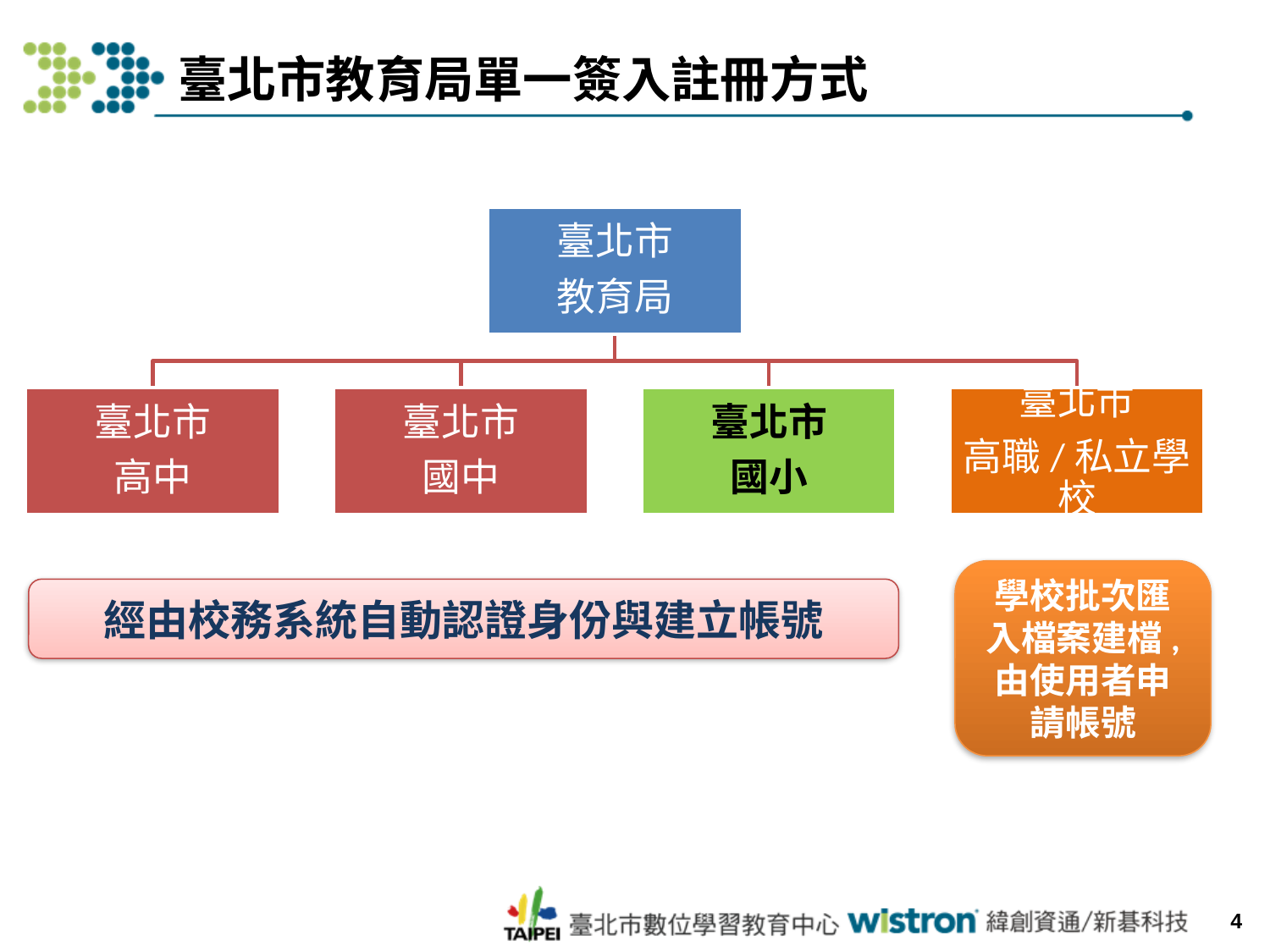

# 臺北市教育局單一簽入註冊方式
臺北市
教育局
臺北市
高中
臺北市
國中
臺北市
國小
臺北市
高職/私立學校
學校批次匯入檔案建檔, 由使用者申請帳號
經由校務系統自動認證身份與建立帳號
4